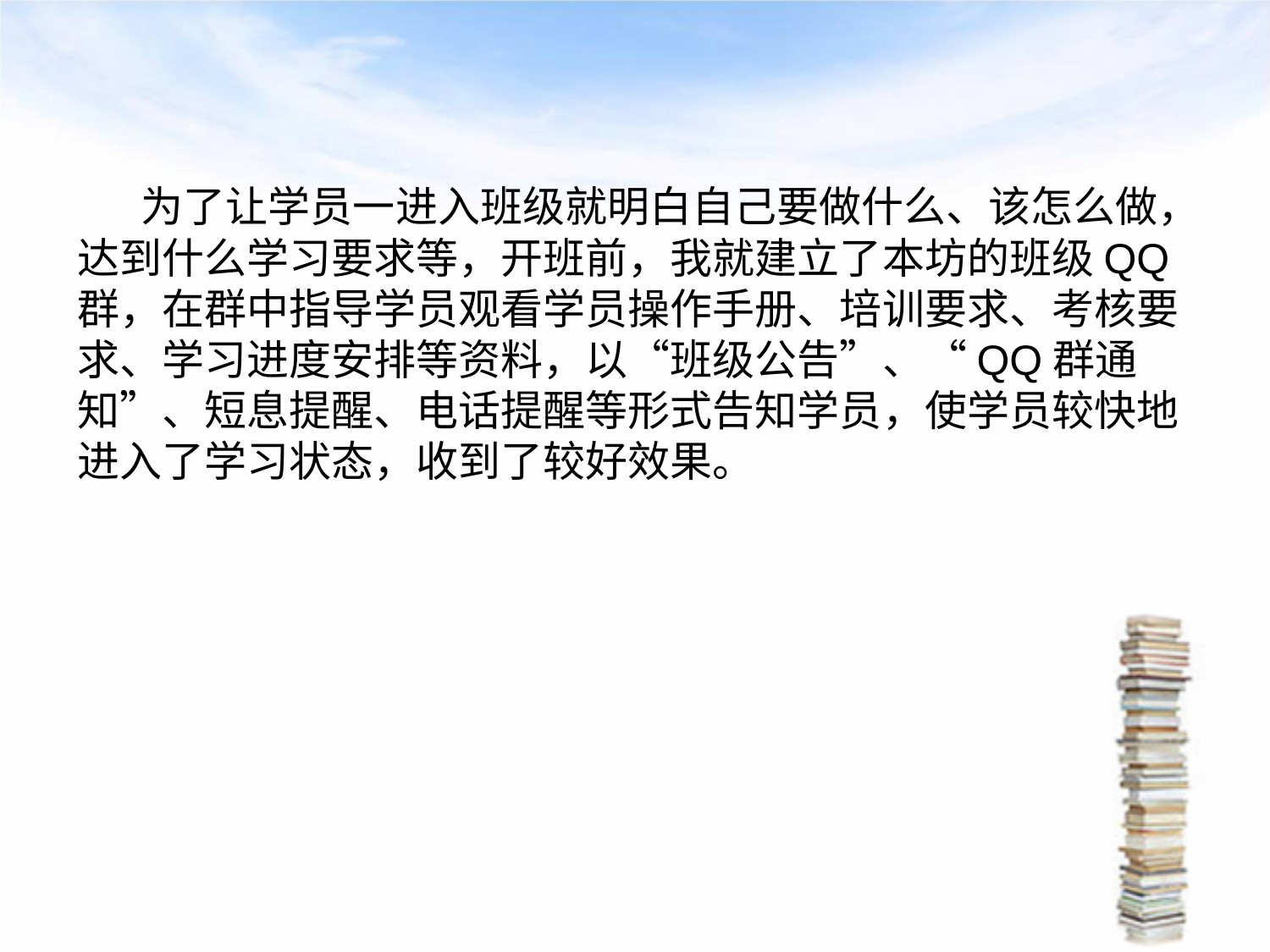

#
     为了让学员一进入班级就明白自己要做什么、该怎么做，达到什么学习要求等，开班前，我就建立了本坊的班级QQ群，在群中指导学员观看学员操作手册、培训要求、考核要求、学习进度安排等资料，以“班级公告”、“QQ群通知”、短息提醒、电话提醒等形式告知学员，使学员较快地进入了学习状态，收到了较好效果。